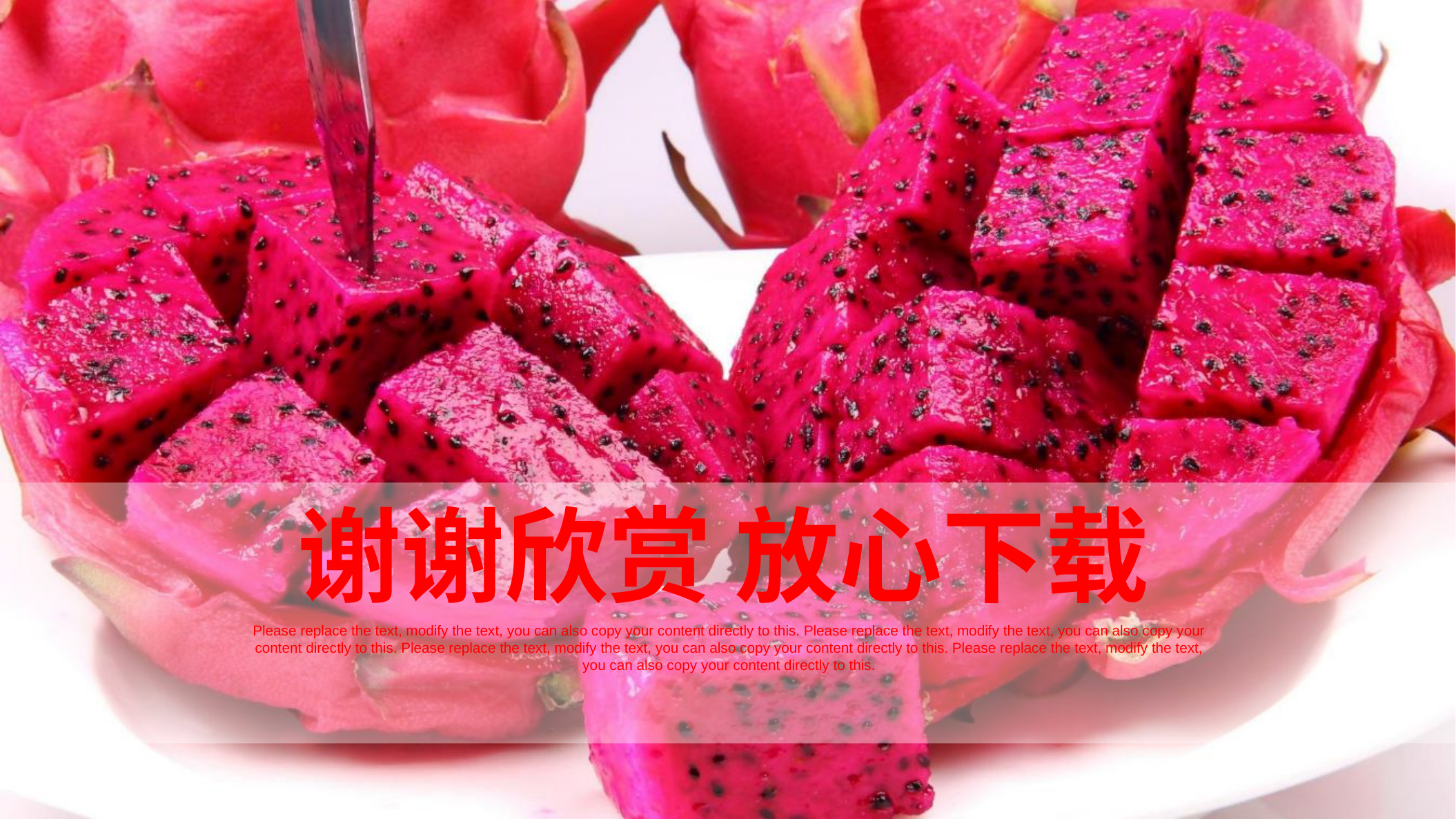

谢谢欣赏 放心下载
Please replace the text, modify the text, you can also copy your content directly to this. Please replace the text, modify the text, you can also copy your content directly to this. Please replace the text, modify the text, you can also copy your content directly to this. Please replace the text, modify the text, you can also copy your content directly to this.